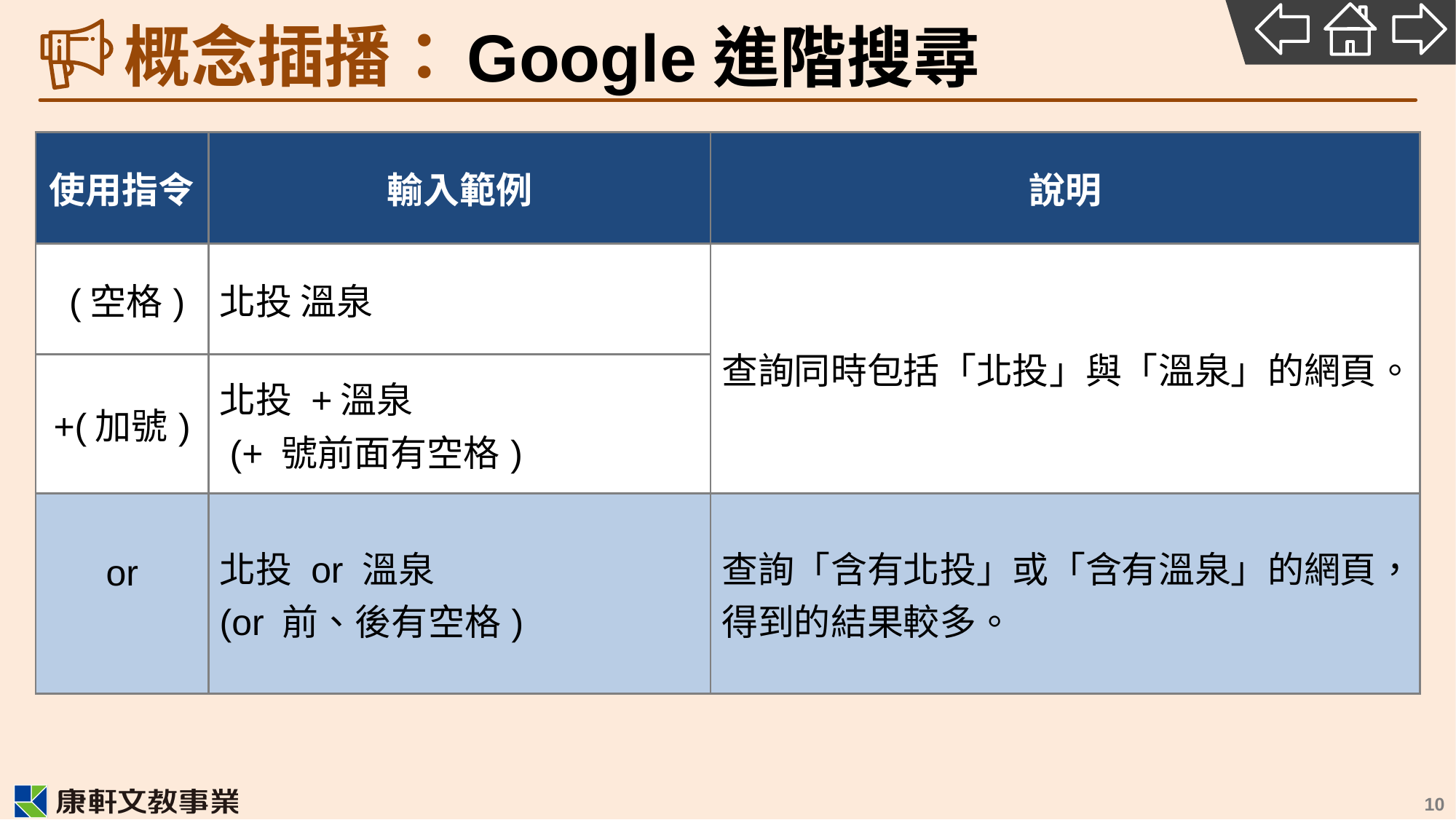

# Google進階搜尋
| 使用指令 | 輸入範例 | 說明 |
| --- | --- | --- |
| (空格) | 北投 溫泉 | 查詢同時包括「北投」與「溫泉」的網頁。 |
| +(加號) | 北投 +溫泉 (+ 號前面有空格) |  |
| or | 北投 or 溫泉 (or 前、後有空格) | 查詢「含有北投」或「含有溫泉」的網頁，得到的結果較多。 |
10